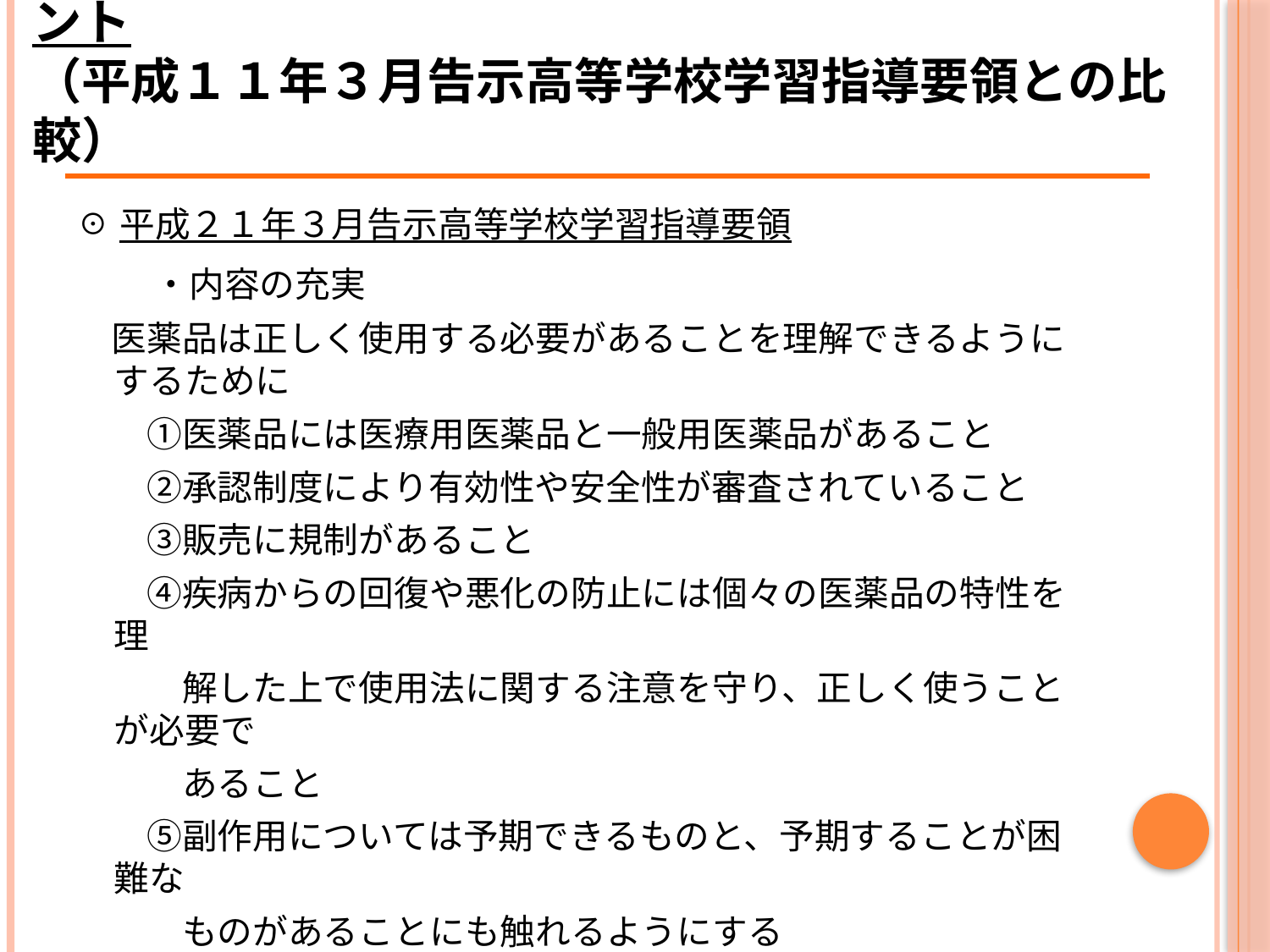

# 平成２１年３月告示高等学校学習指導要領　改訂ポイント （平成１１年３月告示高等学校学習指導要領との比較）
☉平成２１年３月告示高等学校学習指導要領
　　・内容の充実
　医薬品は正しく使用する必要があることを理解できるようにするために
　　①医薬品には医療用医薬品と一般用医薬品があること
　　②承認制度により有効性や安全性が審査されていること
　　③販売に規制があること
　　④疾病からの回復や悪化の防止には個々の医薬品の特性を理
　　　解した上で使用法に関する注意を守り、正しく使うことが必要で
　　　あること
　　⑤副作用については予期できるものと、予期することが困難な
　　　ものがあることにも触れるようにする